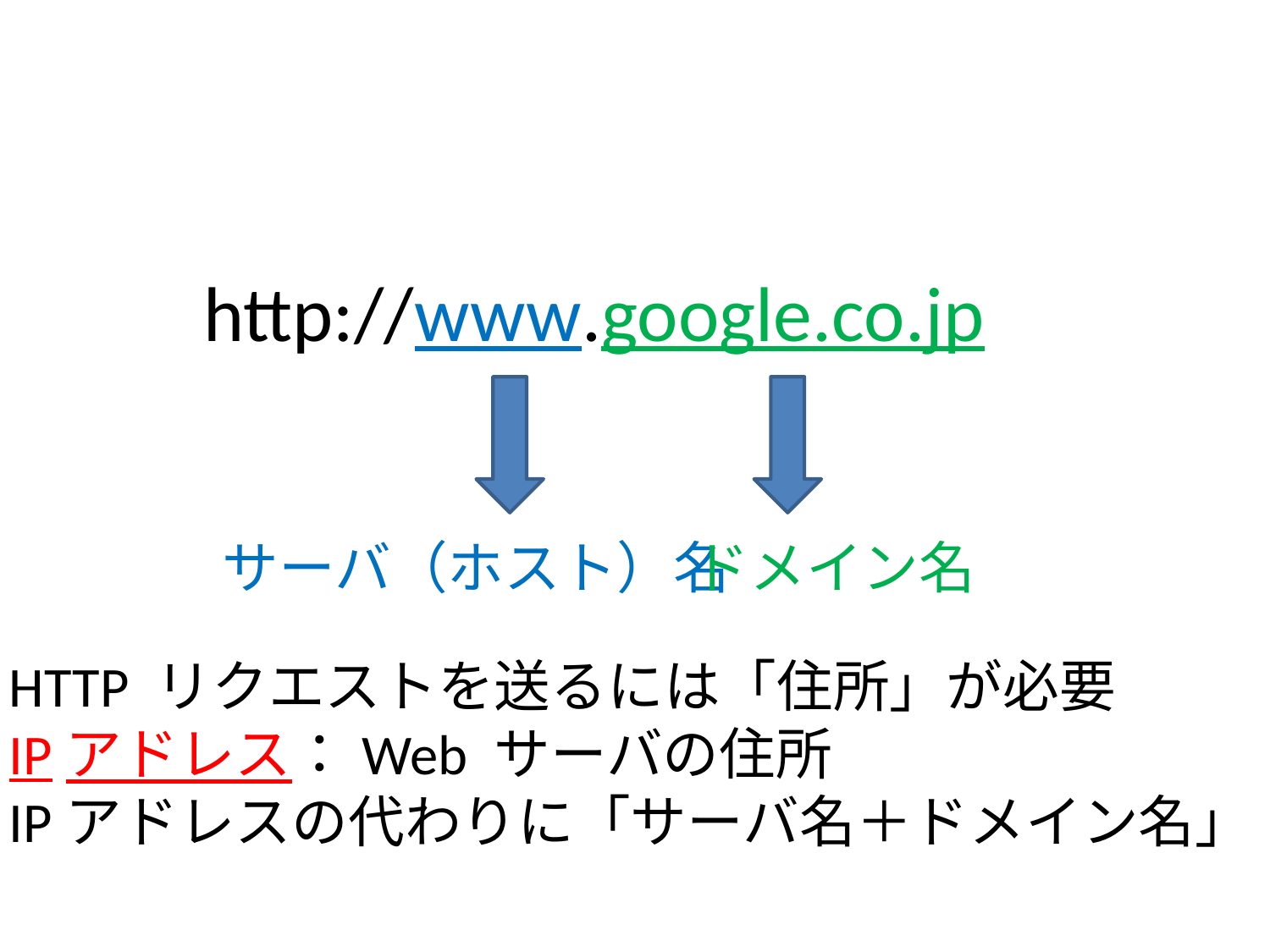

#
http://www.google.co.jp

サーバ（ホスト）名
ドメイン名
HTTP リクエストを送るには「住所」が必要
IPアドレス：Web サーバの住所
IPアドレスの代わりに「サーバ名＋ドメイン名」